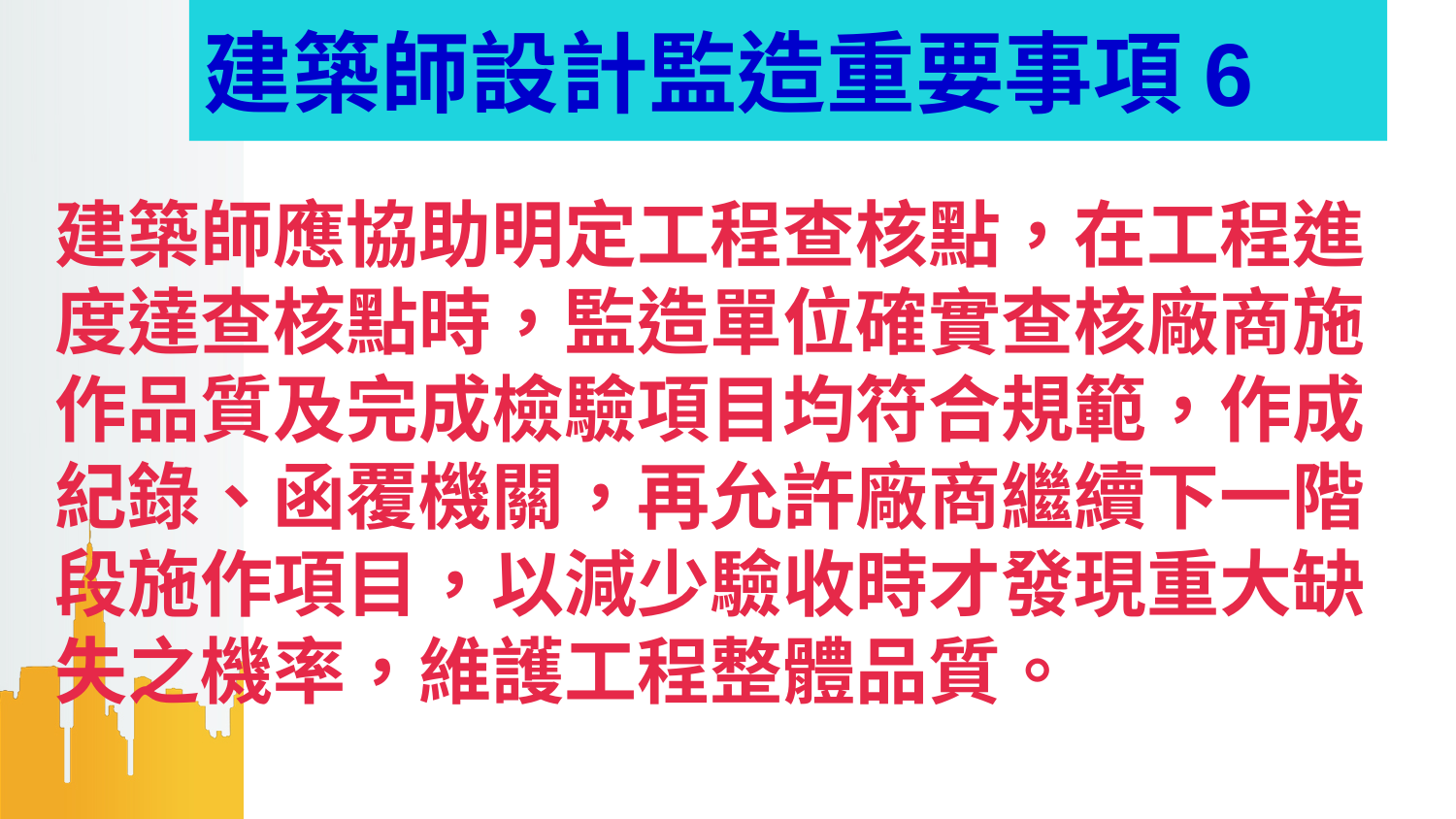

# 建築師設計監造重要事項6
建築師應協助明定工程查核點，在工程進度達查核點時，監造單位確實查核廠商施作品質及完成檢驗項目均符合規範，作成紀錄、函覆機關，再允許廠商繼續下一階段施作項目，以減少驗收時才發現重大缺失之機率，維護工程整體品質。